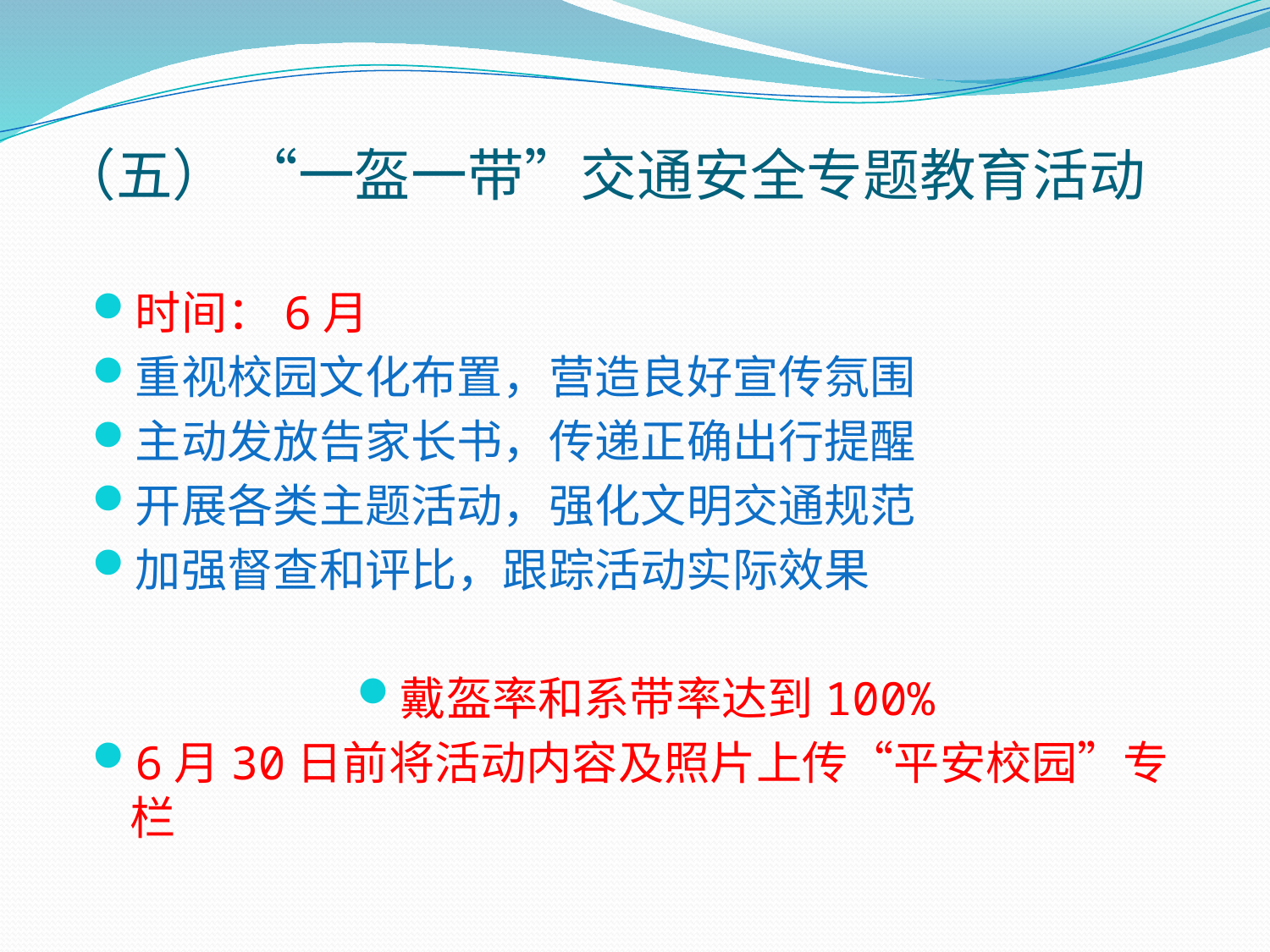

# （五） “一盔一带”交通安全专题教育活动
时间：6月
重视校园文化布置，营造良好宣传氛围
主动发放告家长书，传递正确出行提醒
开展各类主题活动，强化文明交通规范
加强督查和评比，跟踪活动实际效果

戴盔率和系带率达到100%
6月30日前将活动内容及照片上传“平安校园”专栏